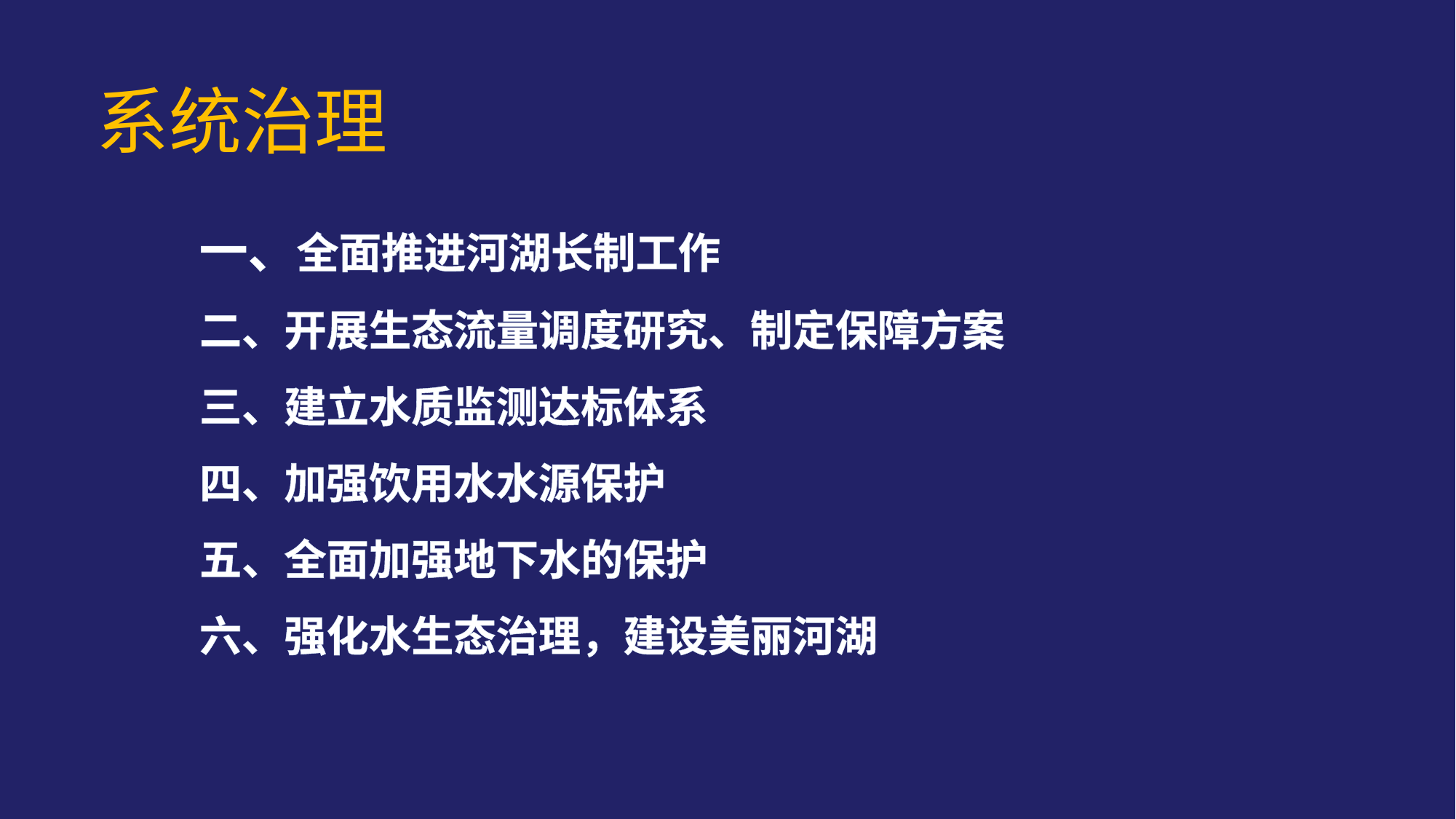

系统治理
一、全面推进河湖长制工作
二、开展生态流量调度研究、制定保障方案
三、建立水质监测达标体系
四、加强饮用水水源保护
五、全面加强地下水的保护
六、强化水生态治理，建设美丽河湖